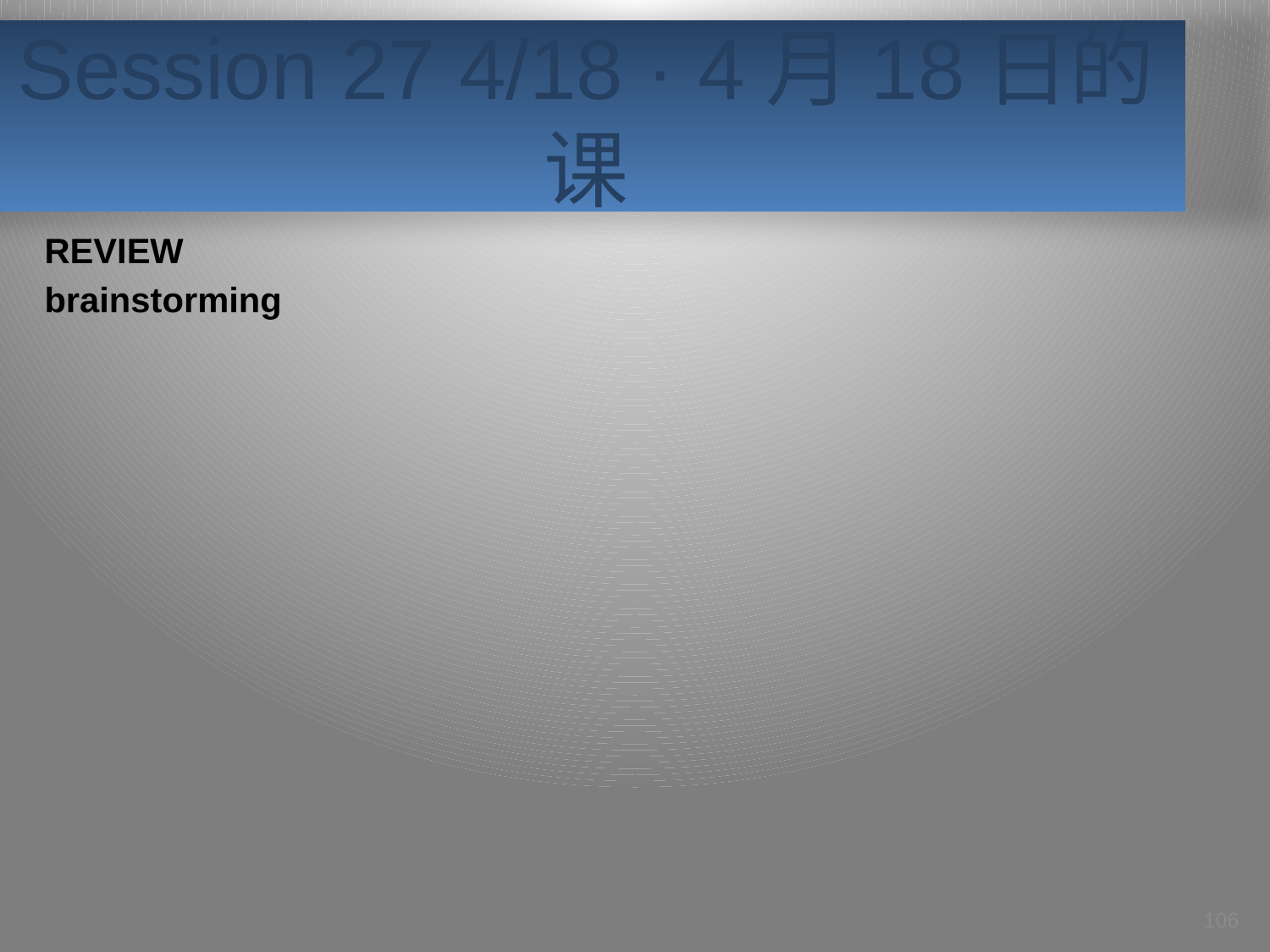

# Session 27 4/18 · 4月18日的课
REVIEW
brainstorming

106